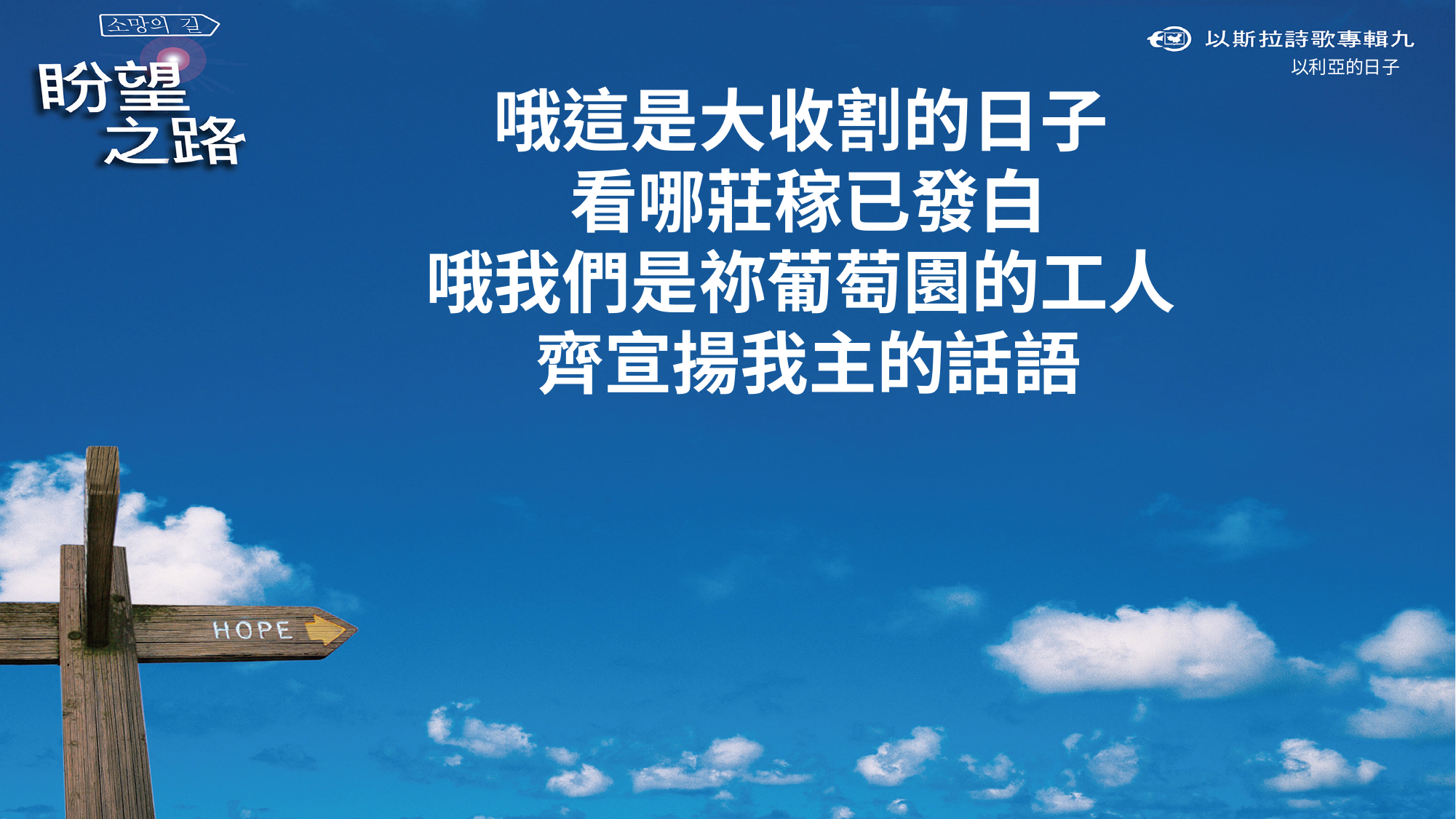

以利亞的日子
哦這是大收割的日子
看哪莊稼已發白
哦我們是祢葡萄園的工人
齊宣揚我主的話語